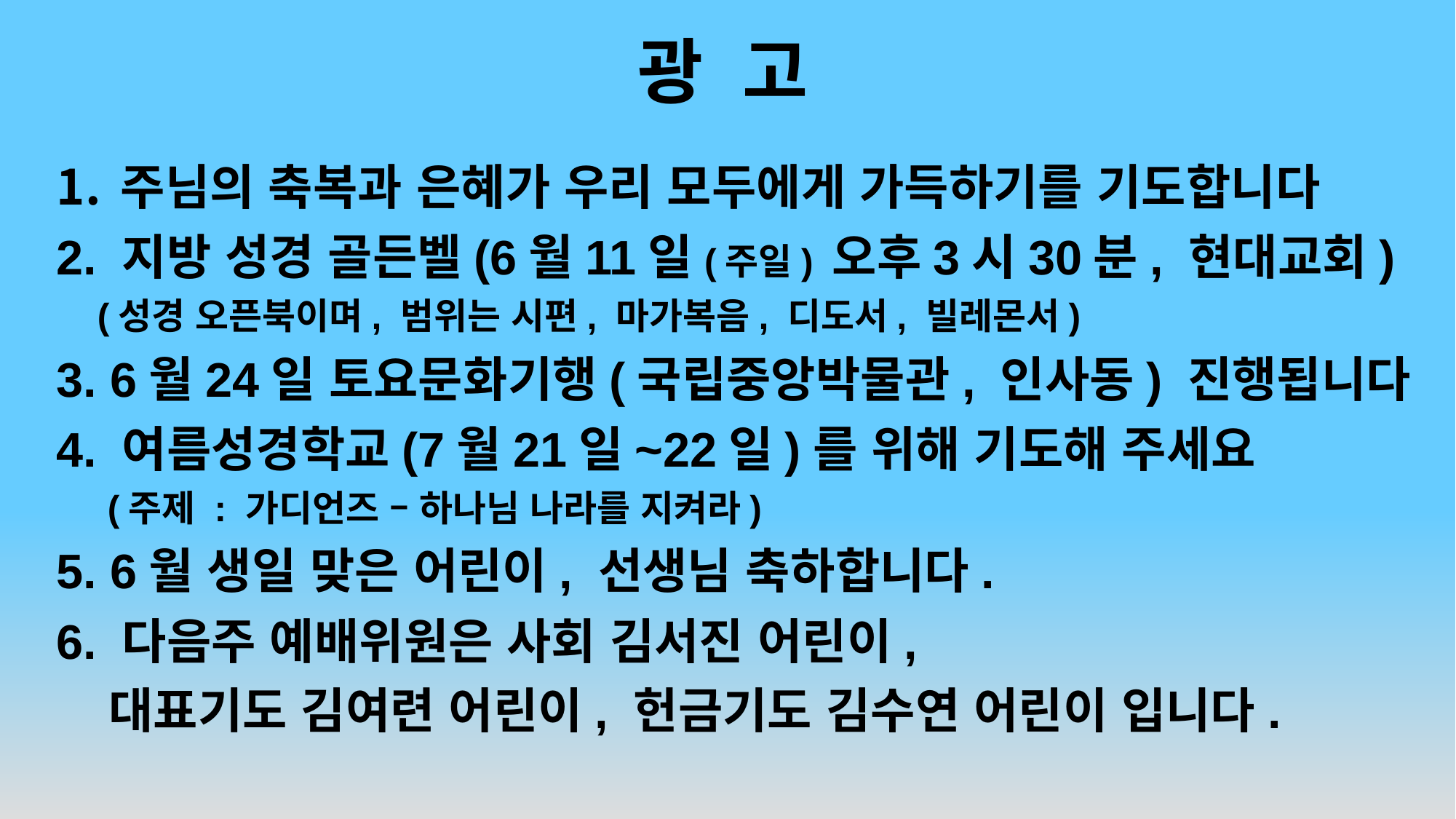

# 광  고
주님의 축복과 은혜가 우리 모두에게 가득하기를 기도합니다
2. 지방 성경 골든벨(6월11일(주일) 오후3시30분, 현대교회)
    (성경 오픈북이며, 범위는 시편, 마가복음, 디도서, 빌레몬서)
3. 6월24일 토요문화기행(국립중앙박물관, 인사동) 진행됩니다
4. 여름성경학교(7월21일~22일)를 위해 기도해 주세요
     (주제 : 가디언즈 – 하나님 나라를 지켜라)
5. 6월 생일 맞은 어린이, 선생님 축하합니다.
6. 다음주 예배위원은 사회 김서진 어린이,
   대표기도 김여련 어린이, 헌금기도 김수연 어린이 입니다.